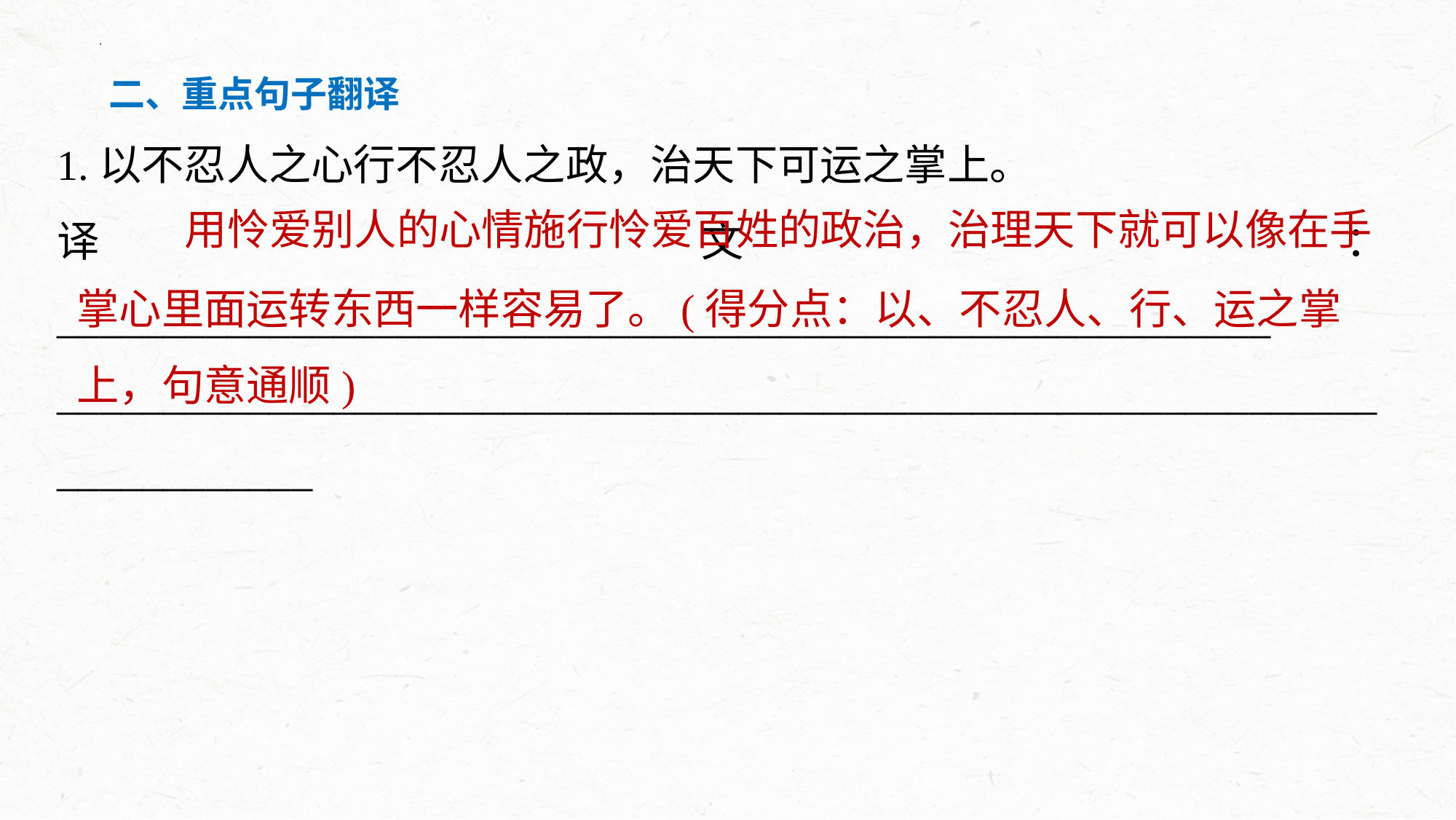

二、重点句子翻译
1.以不忍人之心行不忍人之政，治天下可运之掌上。
译文：_________________________________________________________
__________________________________________________________________________
用怜爱别人的心情施行怜爱百姓的政治，治理天下就可以像在手
掌心里面运转东西一样容易了。(得分点：以、不忍人、行、运之掌上，句意通顺)